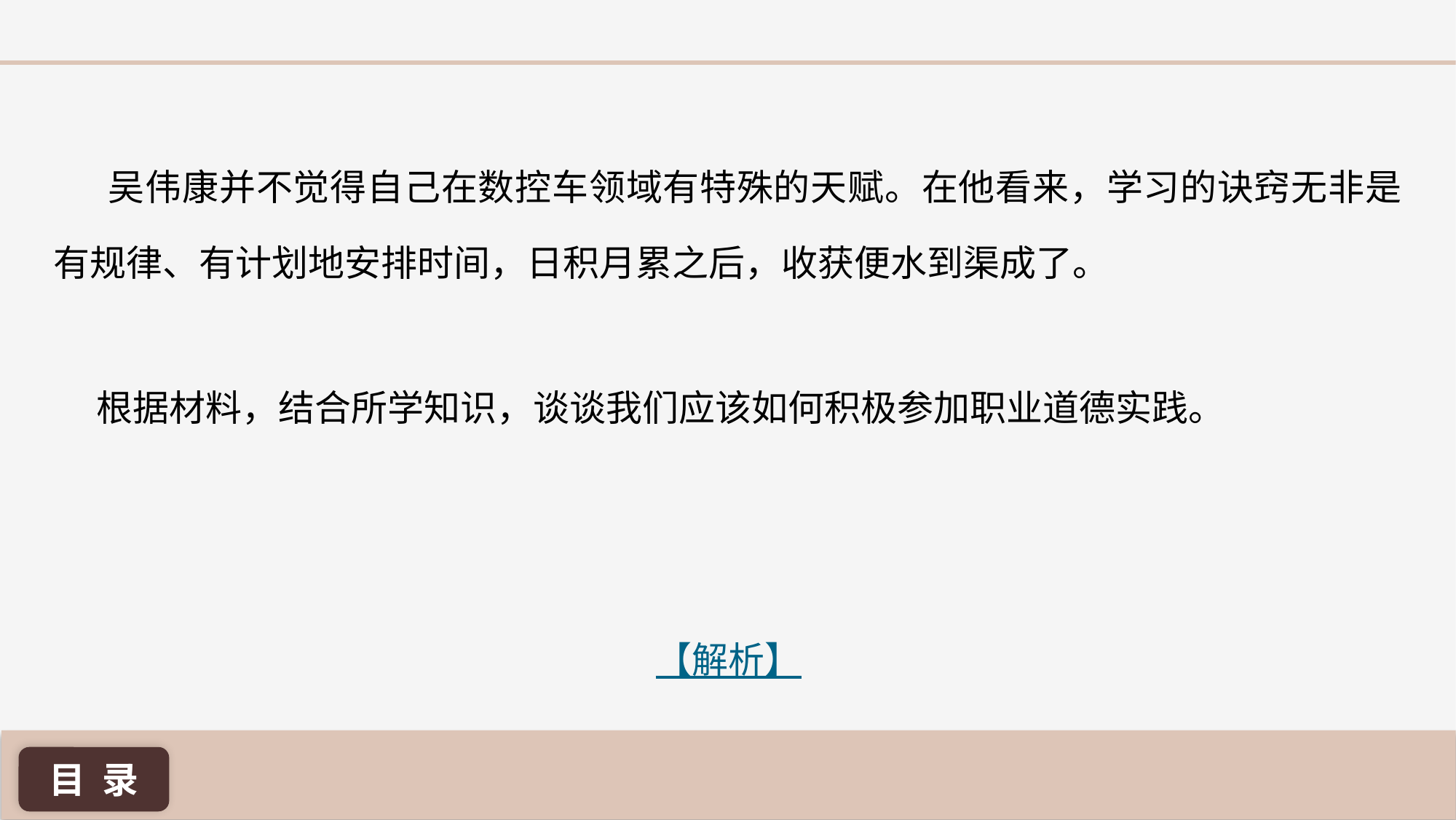

吴伟康并不觉得自己在数控车领域有特殊的天赋。在他看来，学习的诀窍无非是有规律、有计划地安排时间，日积月累之后，收获便水到渠成了。
根据材料，结合所学知识，谈谈我们应该如何积极参加职业道德实践。
【解析】